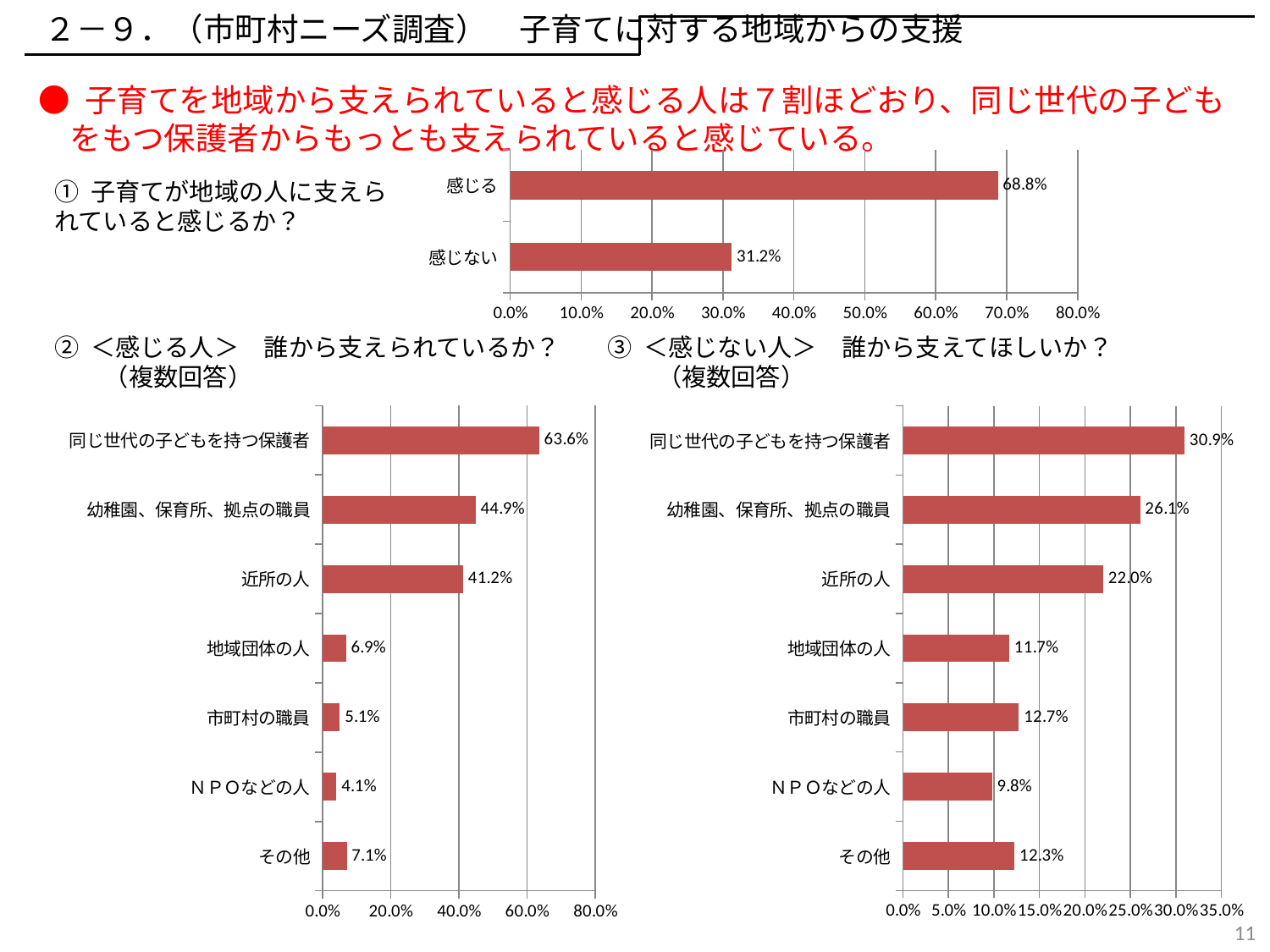

２－９．（市町村ニーズ調査）　子育てに対する地域からの支援
● 子育てを地域から支えられていると感じる人は７割ほどおり、同じ世代の子ども
　をもつ保護者からもっとも支えられていると感じている。

### Chart

| Category | 割合 |
|---|---|
| 感じる | 0.6876139857224741 |
| 感じない | 0.31238601427752594 |
① 子育てが地域の人に支えられていると感じるか？
② ＜感じる人＞　誰から支えられているか？
　　（複数回答）
③ ＜感じない人＞　誰から支えてほしいか？
　　（複数回答）

### Chart

| Category | 割合 |
|---|---|
| 同じ世代の子どもを持つ保護者 | 0.6356013324654439 |
| 幼稚園、保育所、拠点の職員 | 0.44886472412604816 |
| 近所の人 | 0.4123367921277329 |
| 地域団体の人 | 0.0688440479381246 |
| 市町村の職員 | 0.05069494964965348 |
| ＮＰＯなどの人 | 0.04081632653061224 |
| その他 | 0.07102653444116859 |

### Chart

| Category | 割合 |
|---|---|
| 同じ世代の子どもを持つ保護者 | 0.3094956658786446 |
| 幼稚園、保育所、拠点の職員 | 0.26083530338849487 |
| 近所の人 | 0.22005516154452326 |
| 地域団体の人 | 0.11682427107959023 |
| 市町村の職員 | 0.12746256895193064 |
| ＮＰＯなどの人 | 0.09781323877068558 |
| その他 | 0.12263593380614657 |
11